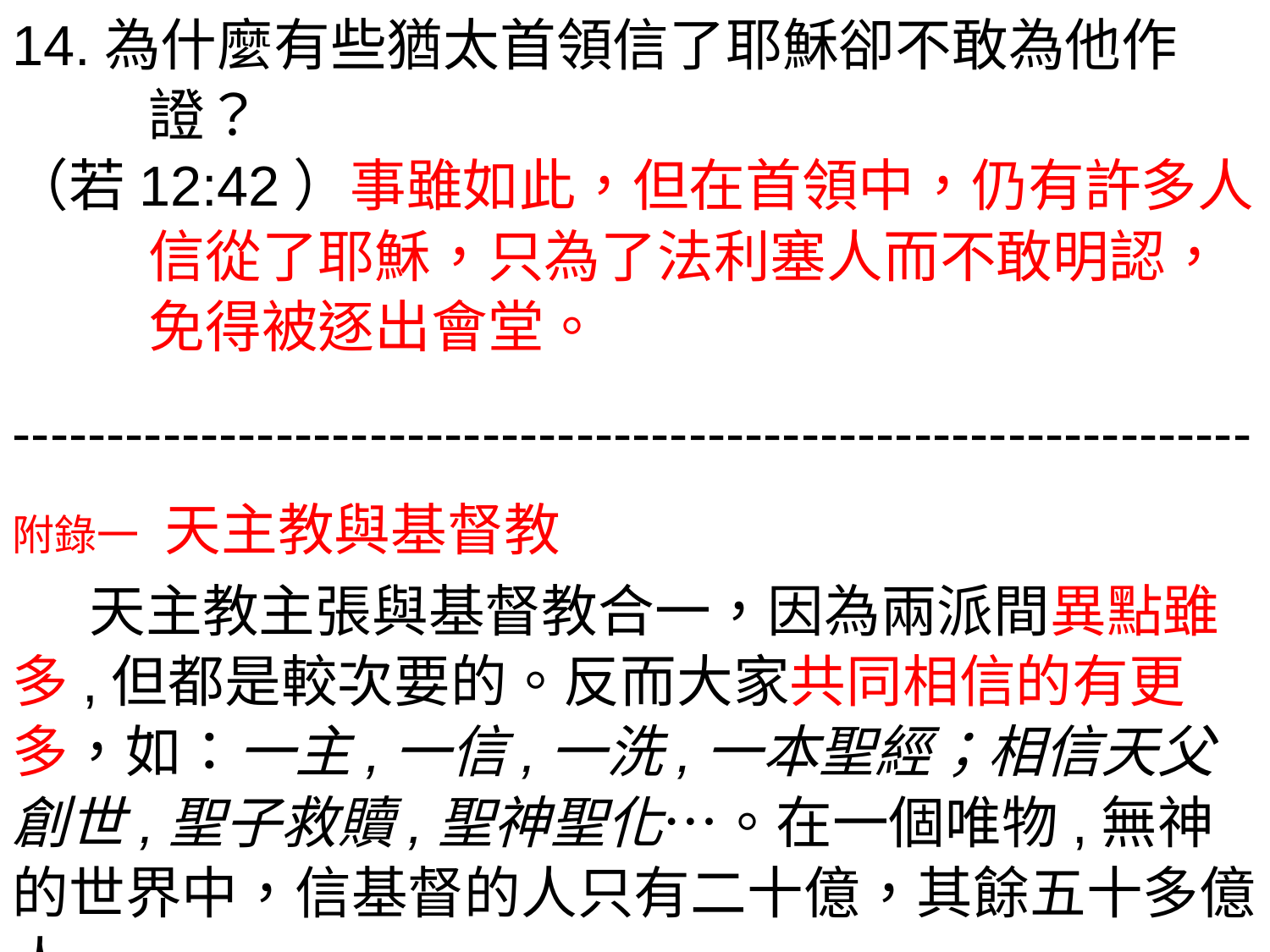

14.為什麼有些猶太首領信了耶穌卻不敢為他作證？
（若12:42）事雖如此，但在首領中，仍有許多人信從了耶穌，只為了法利塞人而不敢明認，免得被逐出會堂。

------------------------------------------------------------------
附錄一  天主教與基督教
     天主教主張與基督教合一，因為兩派間異點雖多,但都是較次要的。反而大家共同相信的有更多，如：一主,一信,一洗,一本聖經；相信天父創世,聖子救贖,聖神聖化…。在一個唯物,無神的世界中，信基督的人只有二十億，其餘五十多億人，